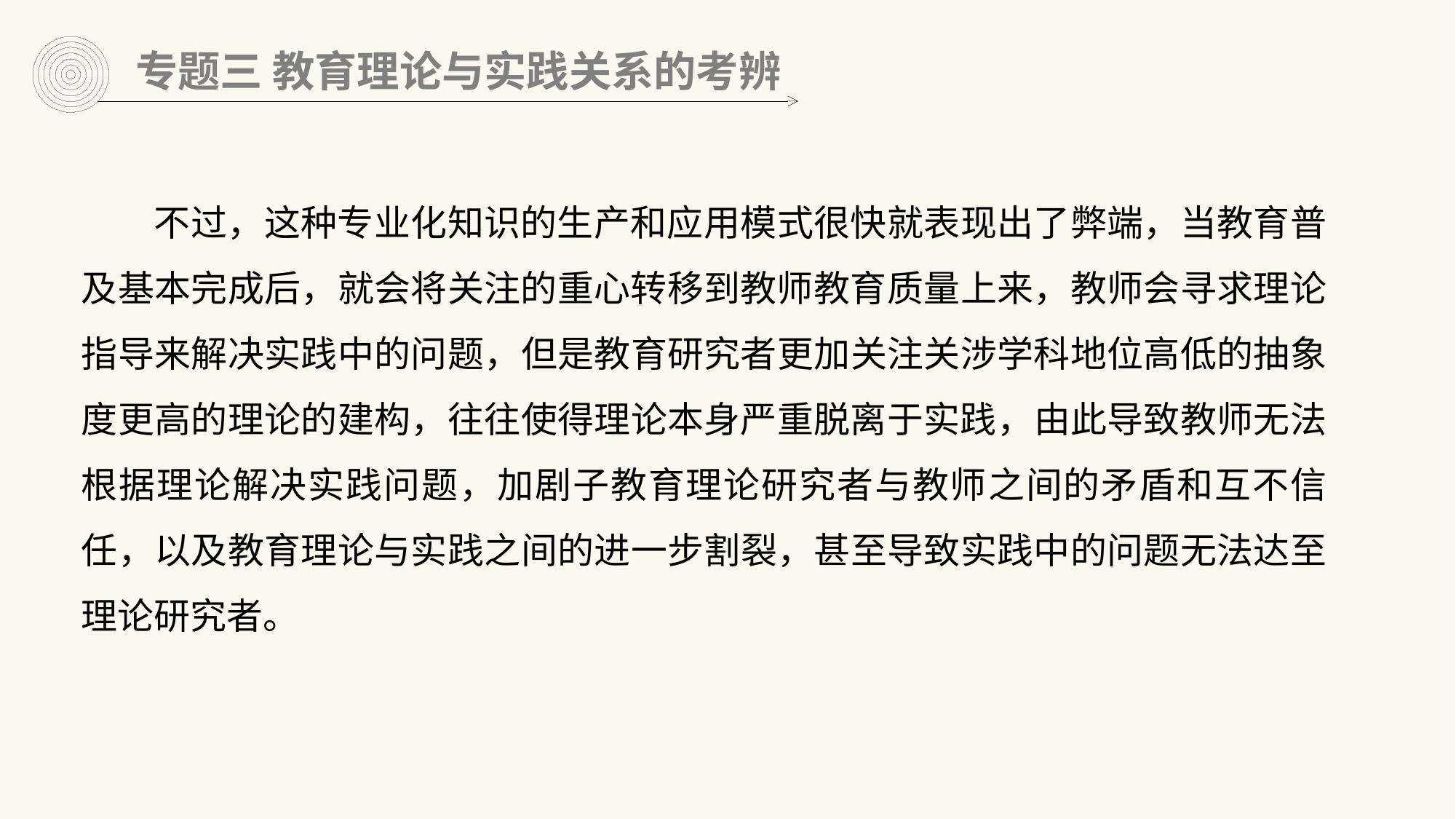

专题三 教育理论与实践关系的考辨
不过，这种专业化知识的生产和应用模式很快就表现出了弊端，当教育普及基本完成后，就会将关注的重心转移到教师教育质量上来，教师会寻求理论指导来解决实践中的问题，但是教育研究者更加关注关涉学科地位高低的抽象度更高的理论的建构，往往使得理论本身严重脱离于实践，由此导致教师无法根据理论解决实践问题，加剧子教育理论研究者与教师之间的矛盾和互不信任，以及教育理论与实践之间的进一步割裂，甚至导致实践中的问题无法达至理论研究者。